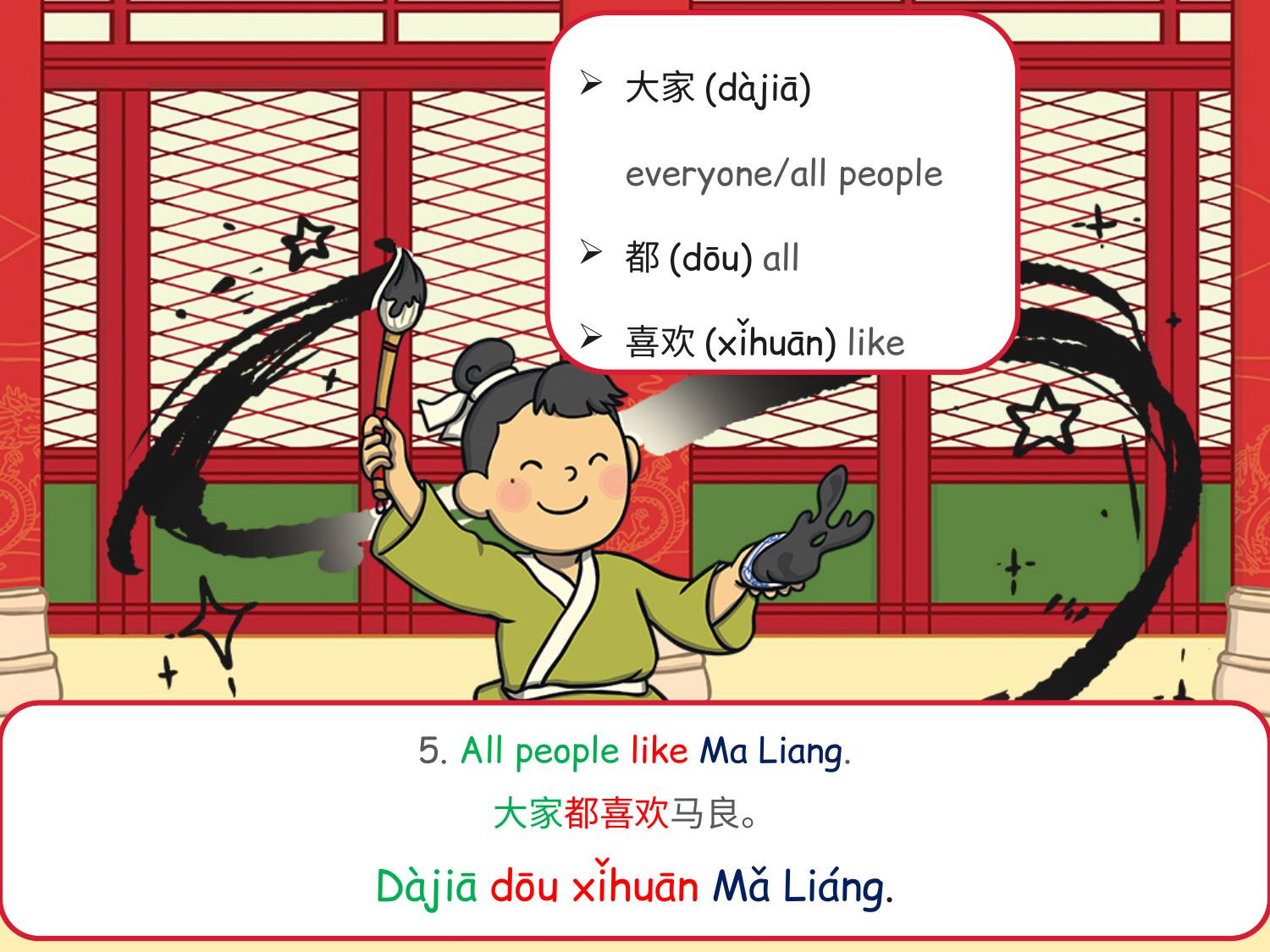

大家(dàjiā) everyone/all people
都(dōu) all
喜欢(xǐhuān) like

5. All people like Ma Liang.
大家都喜欢马良。
Dàjiā dōu xǐhuān Mǎ Liáng.